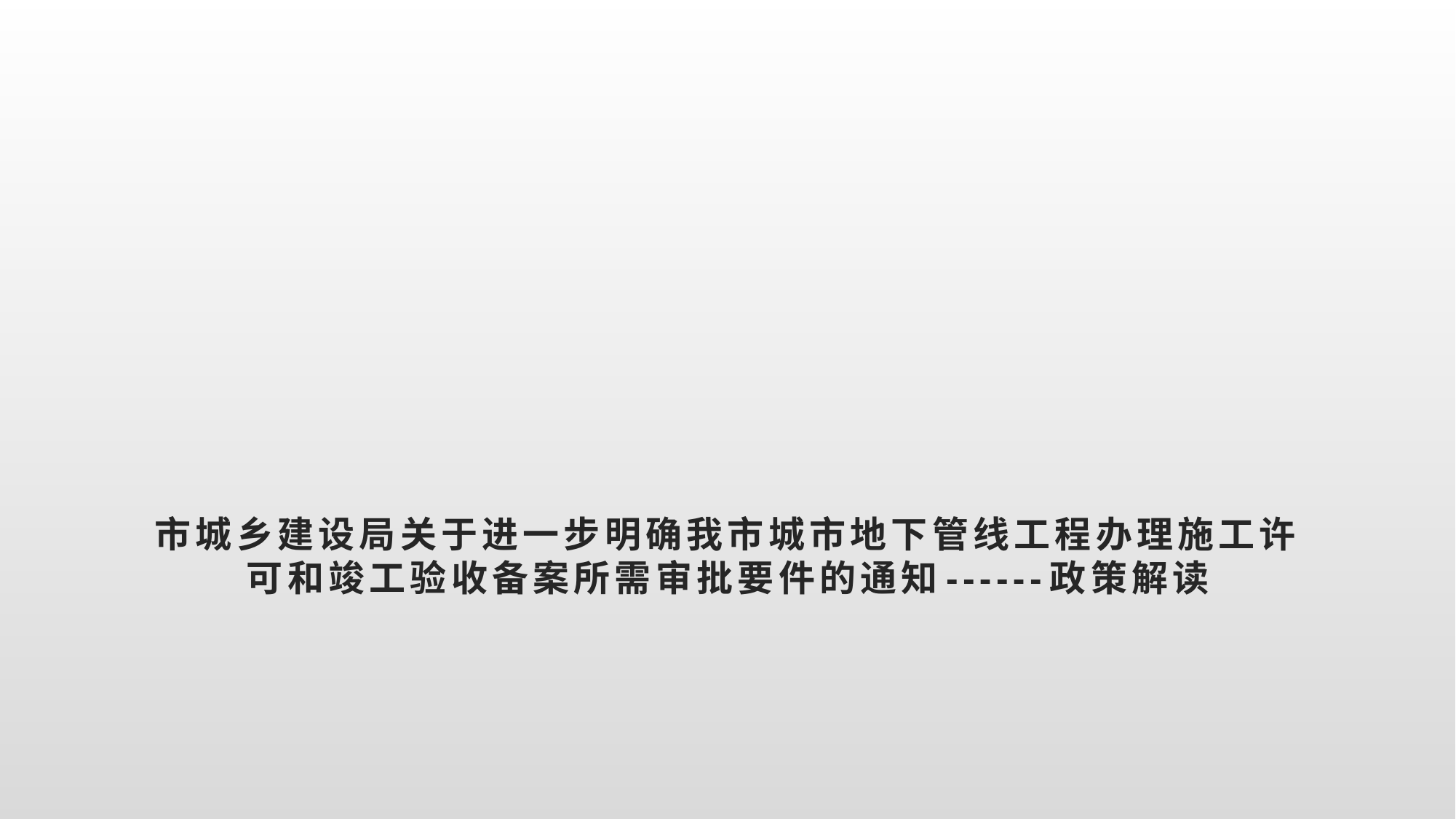

# 市城乡建设局关于进一步明确我市城市地下管线工程办理施工许可和竣工验收备案所需审批要件的通知------政策解读